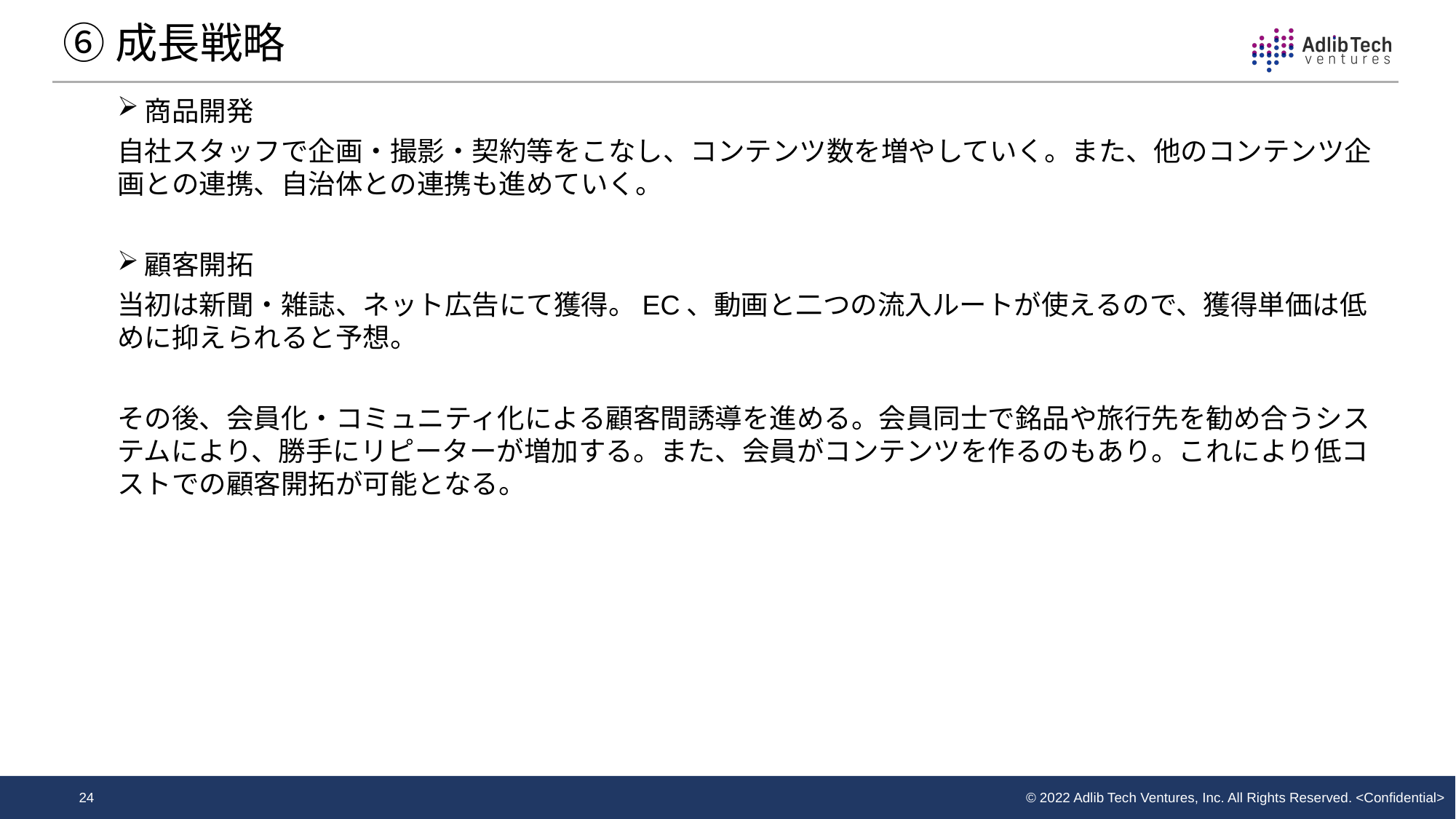

# ⑥成長戦略
商品開発
自社スタッフで企画・撮影・契約等をこなし、コンテンツ数を増やしていく。また、他のコンテンツ企画との連携、自治体との連携も進めていく。

顧客開拓
当初は新聞・雑誌、ネット広告にて獲得。EC、動画と二つの流入ルートが使えるので、獲得単価は低めに抑えられると予想。

その後、会員化・コミュニティ化による顧客間誘導を進める。会員同士で銘品や旅行先を勧め合うシステムにより、勝手にリピーターが増加する。また、会員がコンテンツを作るのもあり。これにより低コストでの顧客開拓が可能となる。

24
© 2022 Adlib Tech Ventures, Inc. All Rights Reserved. <Confidential>